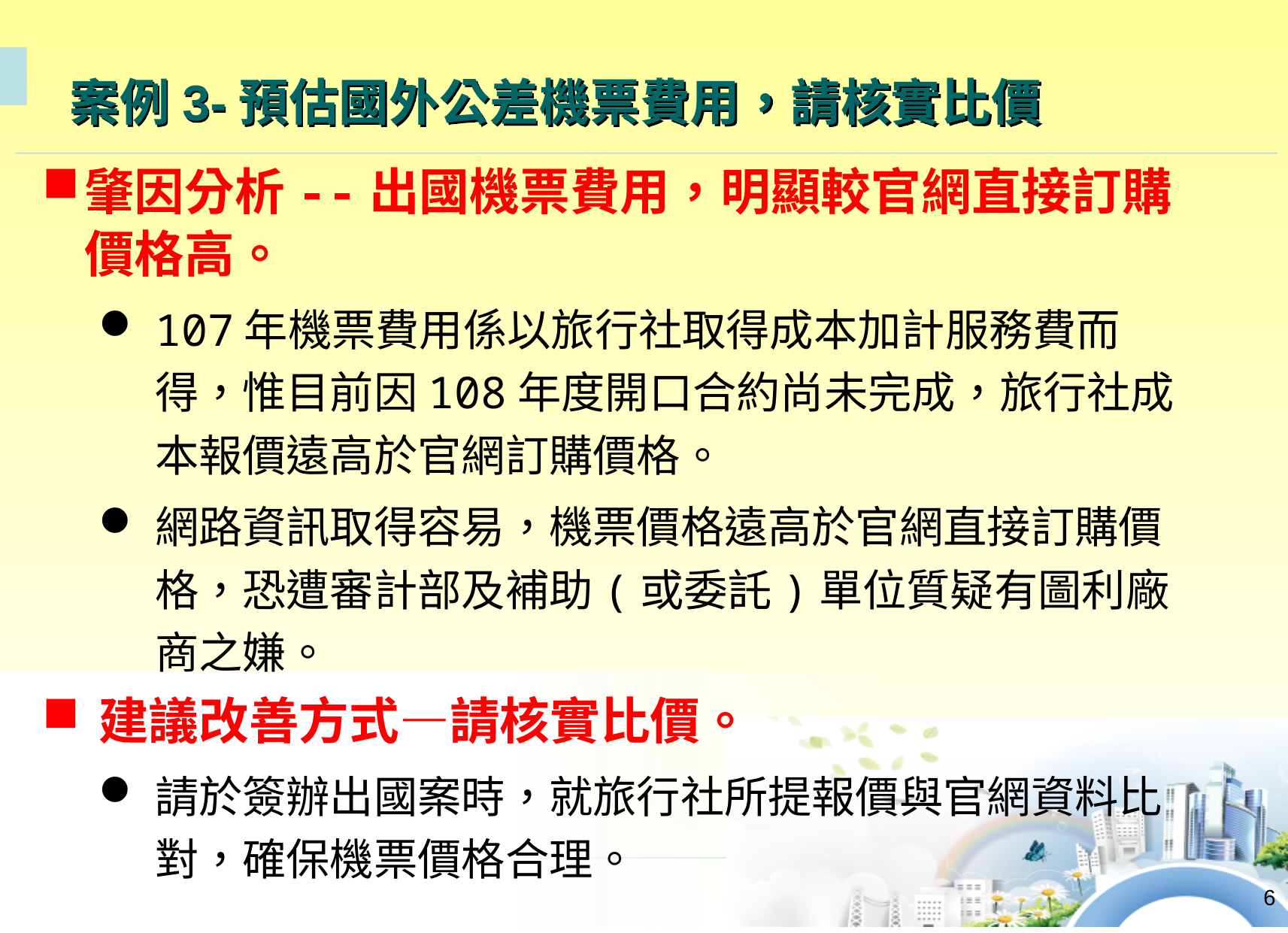

案例3-預估國外公差機票費用，請核實比價
肇因分析--出國機票費用，明顯較官網直接訂購價格高。
107年機票費用係以旅行社取得成本加計服務費而得，惟目前因108年度開口合約尚未完成，旅行社成本報價遠高於官網訂購價格。
網路資訊取得容易，機票價格遠高於官網直接訂購價格，恐遭審計部及補助(或委託)單位質疑有圖利廠商之嫌。
建議改善方式—請核實比價。
請於簽辦出國案時，就旅行社所提報價與官網資料比對，確保機票價格合理。
6